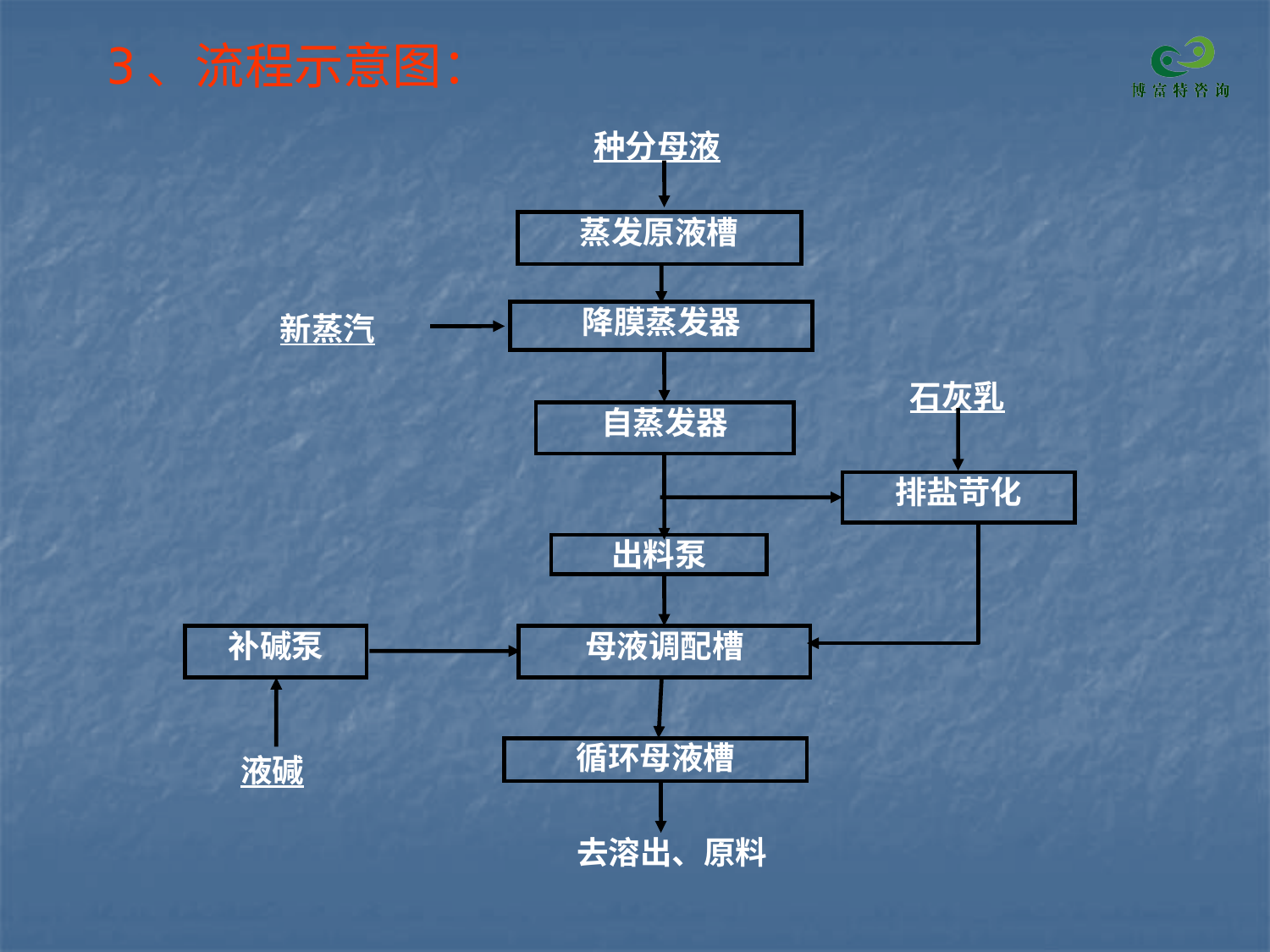

3、流程示意图：
种分母液

蒸发原液槽

降膜蒸发器
新蒸汽

石灰乳
自蒸发器

排盐苛化

出料泵

补碱泵
母液调配槽

循环母液槽
液碱

去溶出、原料